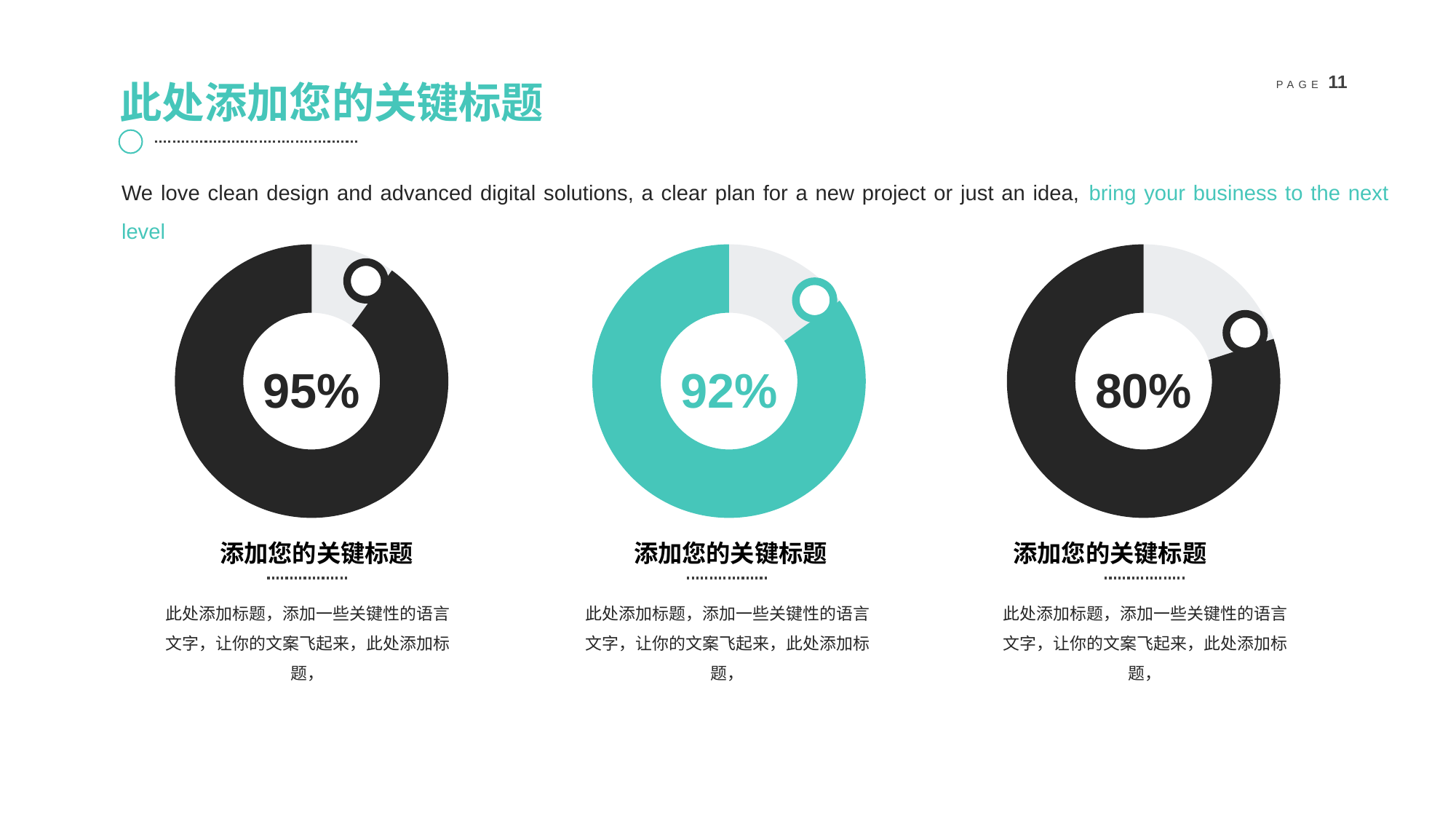

此处添加您的关键标题

We love clean design and advanced digital solutions, a clear plan for a new project or just an idea, bring your business to the next level

### Chart

| Category | Sales |
|---|---|
| 1st Qtr | 10.0 |
| 2nd Qtr | 90.0 |

### Chart

| Category | Sales |
|---|---|
| 1st Qtr | 15.0 |
| 2nd Qtr | 85.0 |

### Chart

| Category | Sales |
|---|---|
| 1st Qtr | 20.0 |
| 2nd Qtr | 80.0 |

95%
92%
80%
添加您的关键标题
添加您的关键标题
添加您的关键标题
此处添加标题，添加一些关键性的语言文字，让你的文案飞起来，此处添加标题，
此处添加标题，添加一些关键性的语言文字，让你的文案飞起来，此处添加标题，
此处添加标题，添加一些关键性的语言文字，让你的文案飞起来，此处添加标题，